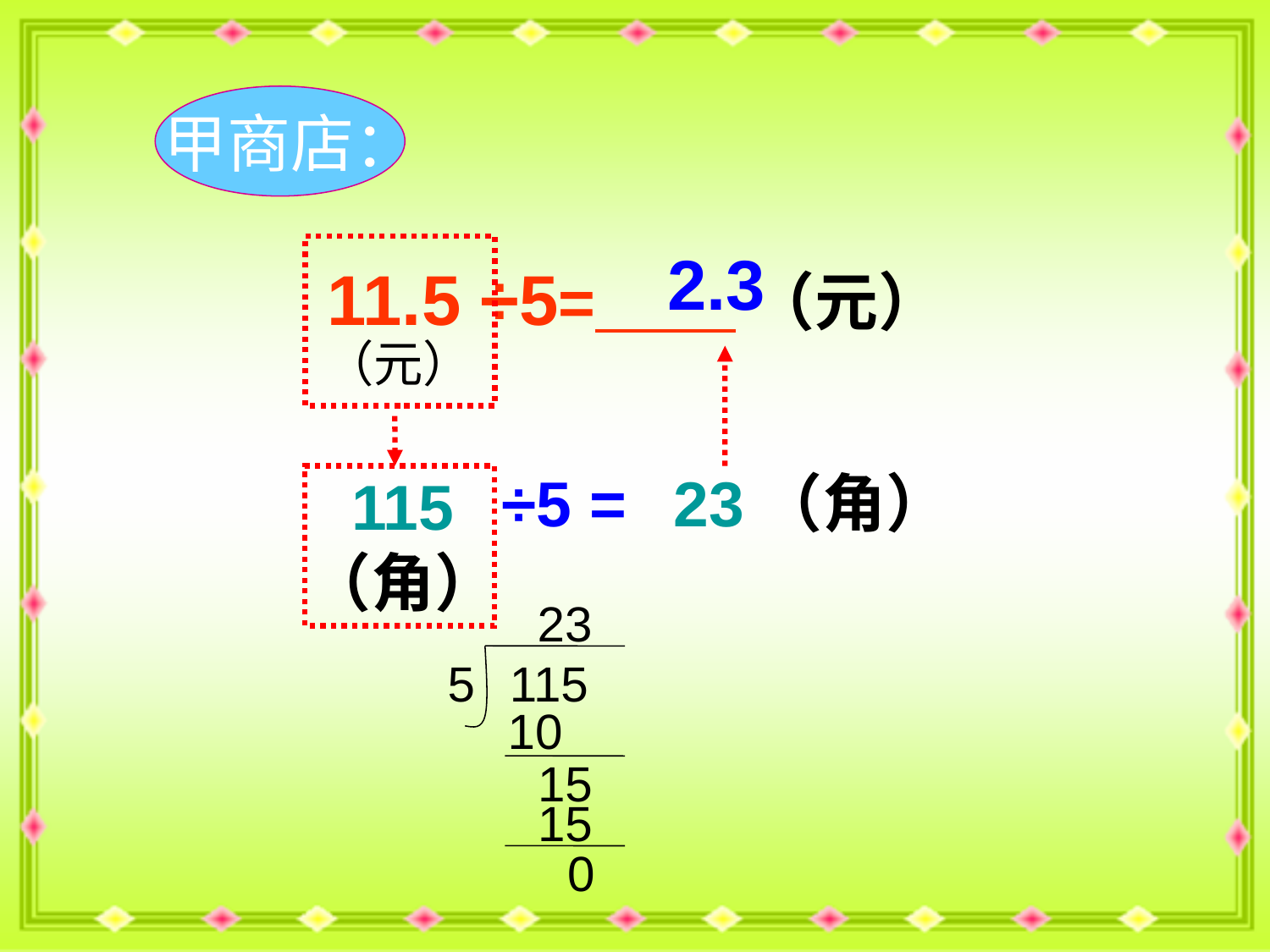

甲商店：
2.3

11.5 ÷5=        （元）
（元）

÷5 =
23（角）
115
（角）

23
5

115
10
15

15
0